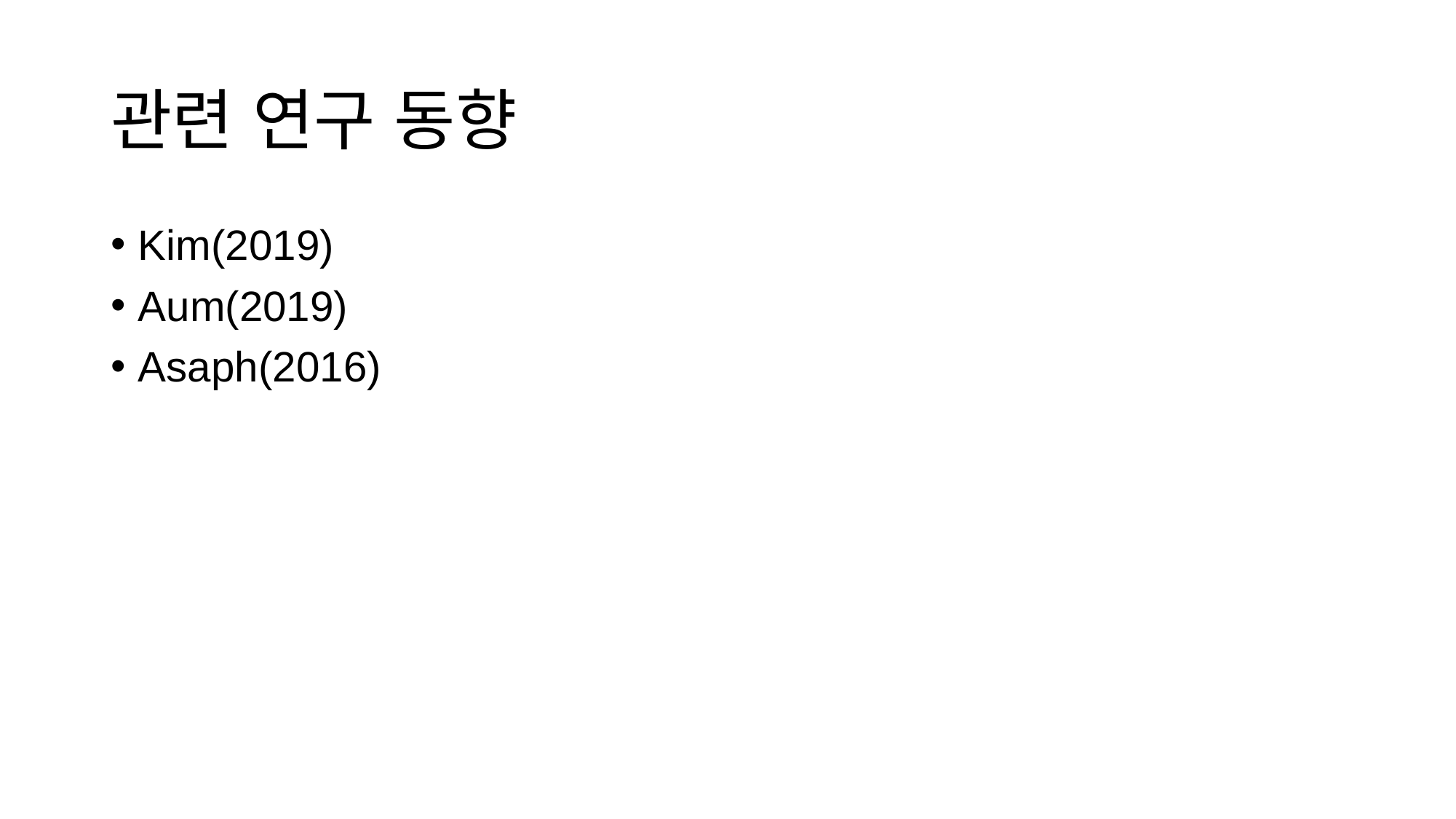

# 관련 연구 동향
Kim(2019)
Aum(2019)
Asaph(2016)